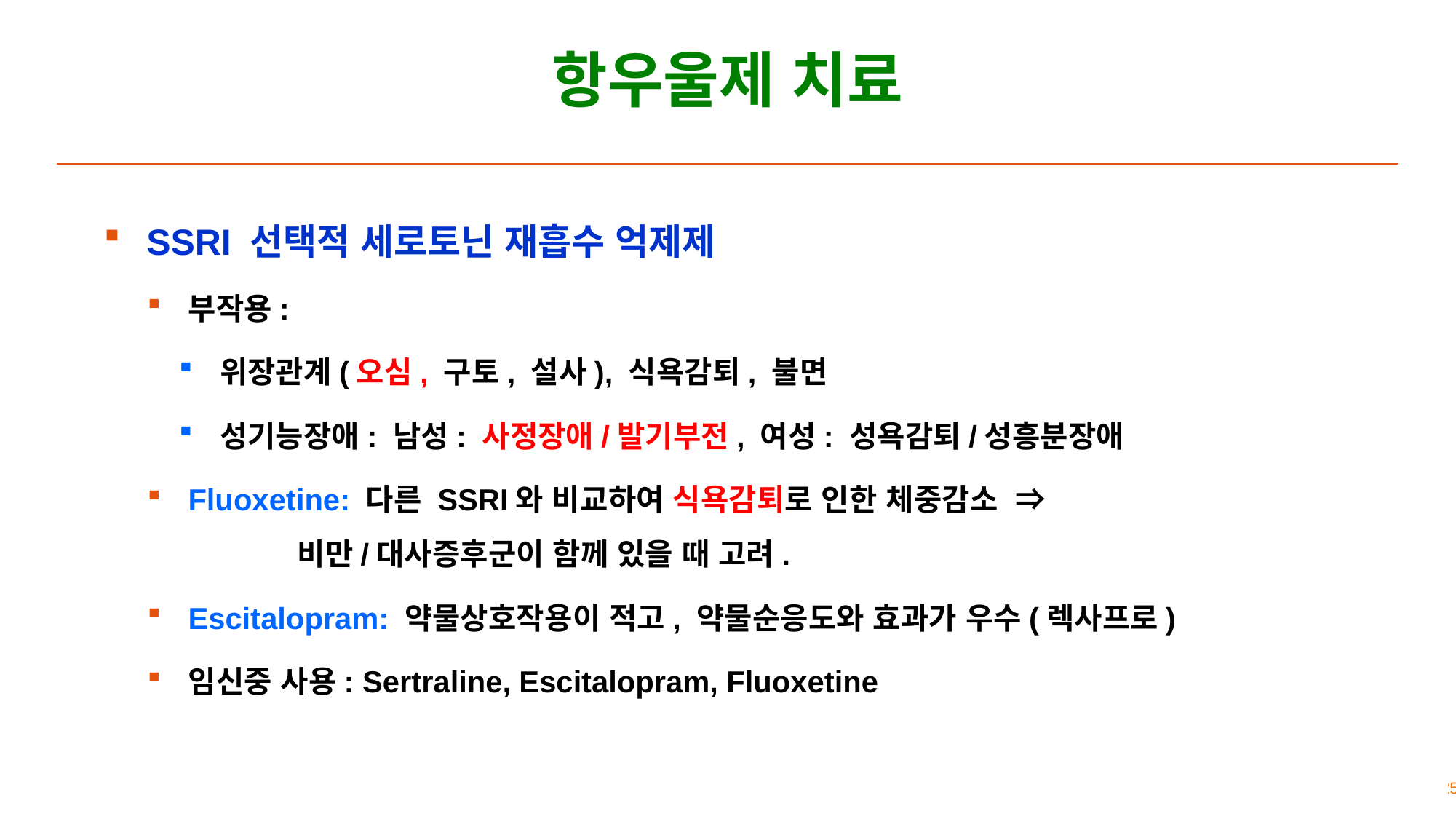

# 항우울제 치료
SSRI 선택적 세로토닌 재흡수 억제제
부작용:
위장관계(오심, 구토, 설사), 식욕감퇴, 불면
성기능장애: 남성: 사정장애/발기부전, 여성: 성욕감퇴/성흥분장애
Fluoxetine: 다른 SSRI와 비교하여 식욕감퇴로 인한 체중감소  ⇒ 			비만/대사증후군이 함께 있을 때 고려.
Escitalopram: 약물상호작용이 적고, 약물순응도와 효과가 우수(렉사프로)
임신중 사용: Sertraline, Escitalopram, Fluoxetine